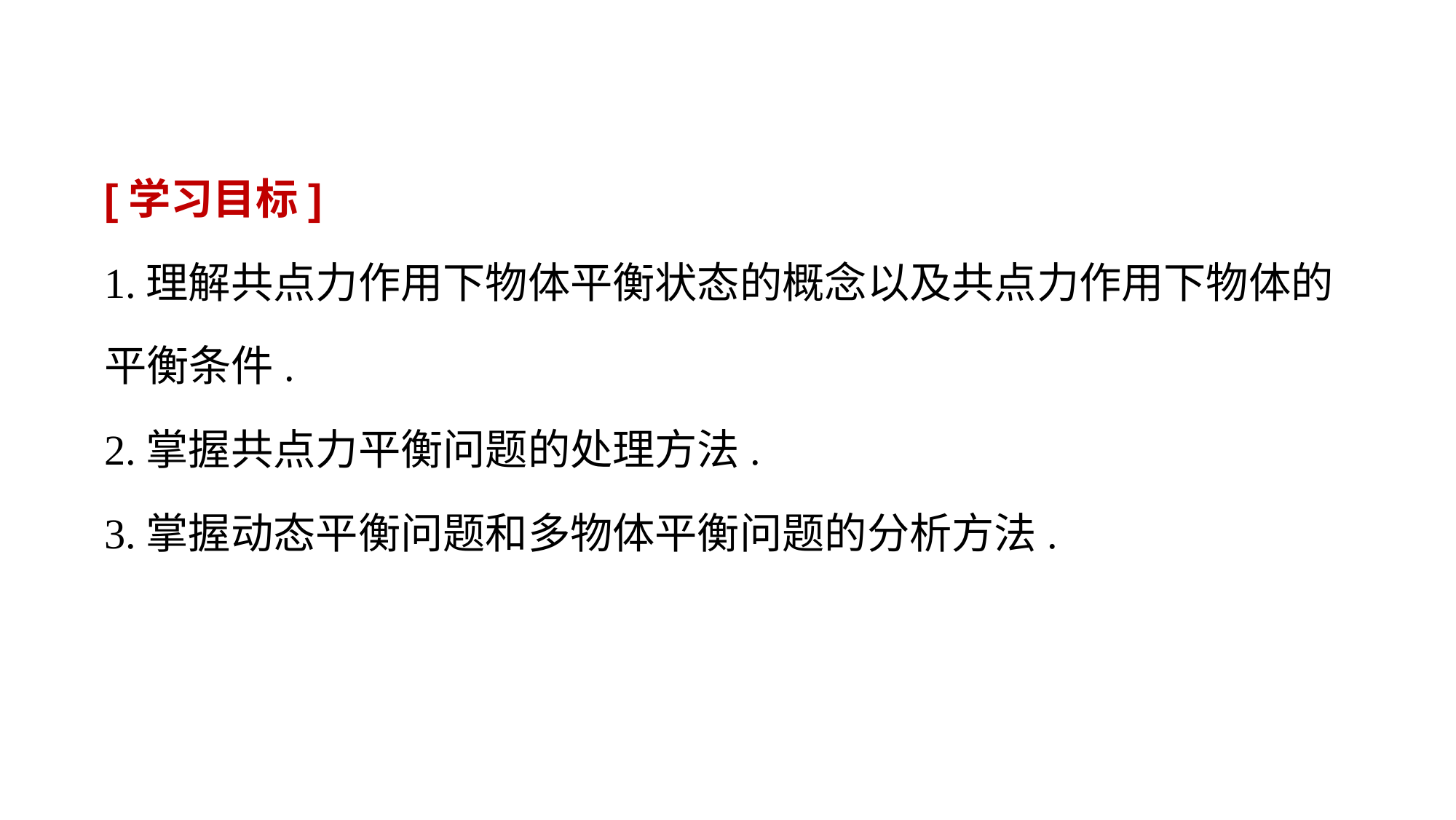

[学习目标]
1.理解共点力作用下物体平衡状态的概念以及共点力作用下物体的平衡条件.
2.掌握共点力平衡问题的处理方法.
3.掌握动态平衡问题和多物体平衡问题的分析方法.